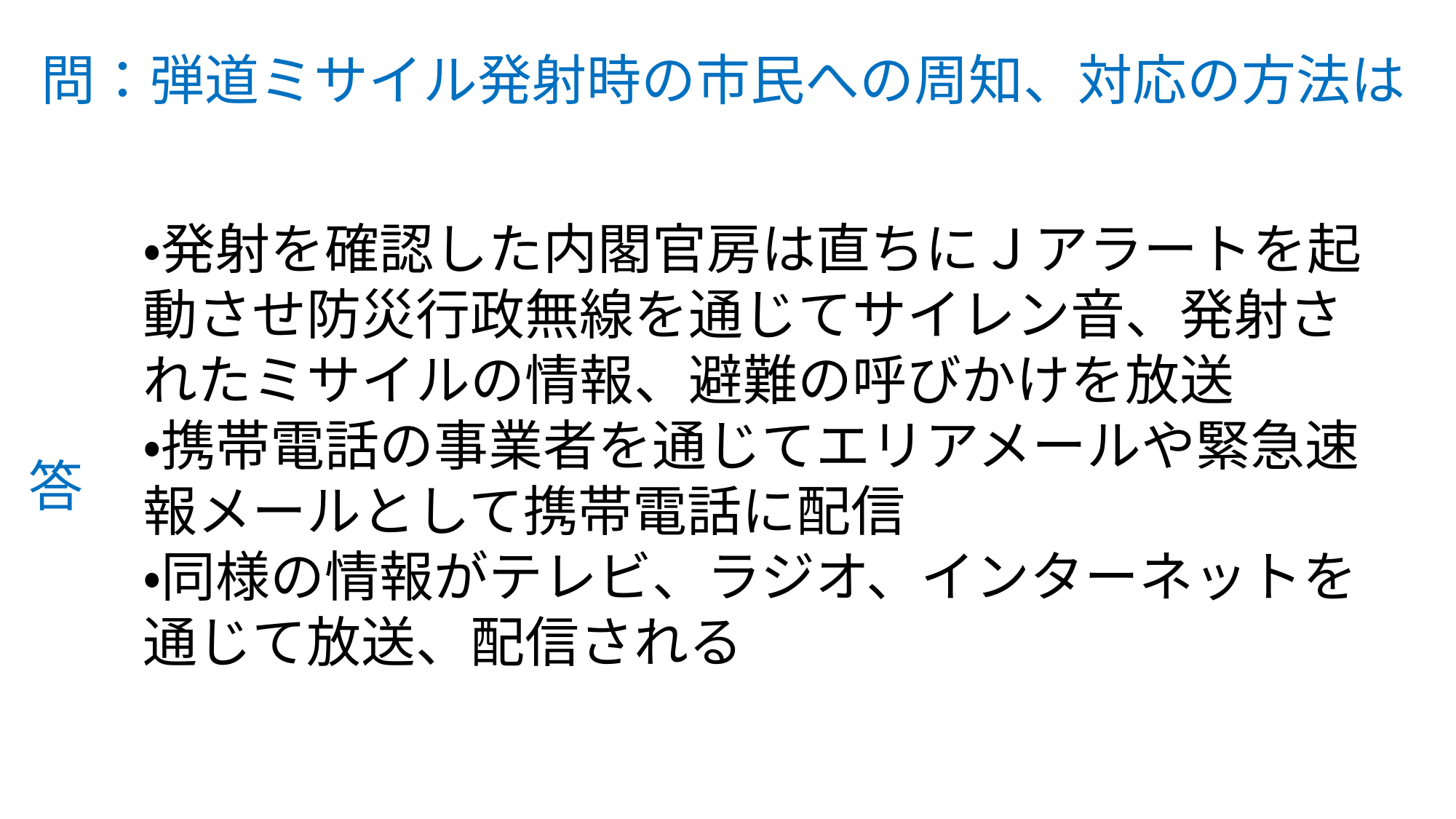

問：弾道ミサイル発射時の市民への周知、対応の方法は
・発射を確認した内閣官房は直ちにＪアラートを起動させ防災行政無線を通じてサイレン音、発射されたミサイルの情報、避難の呼びかけを放送
・携帯電話の事業者を通じてエリアメールや緊急速報メールとして携帯電話に配信
・同様の情報がテレビ、ラジオ、インターネットを通じて放送、配信される
答